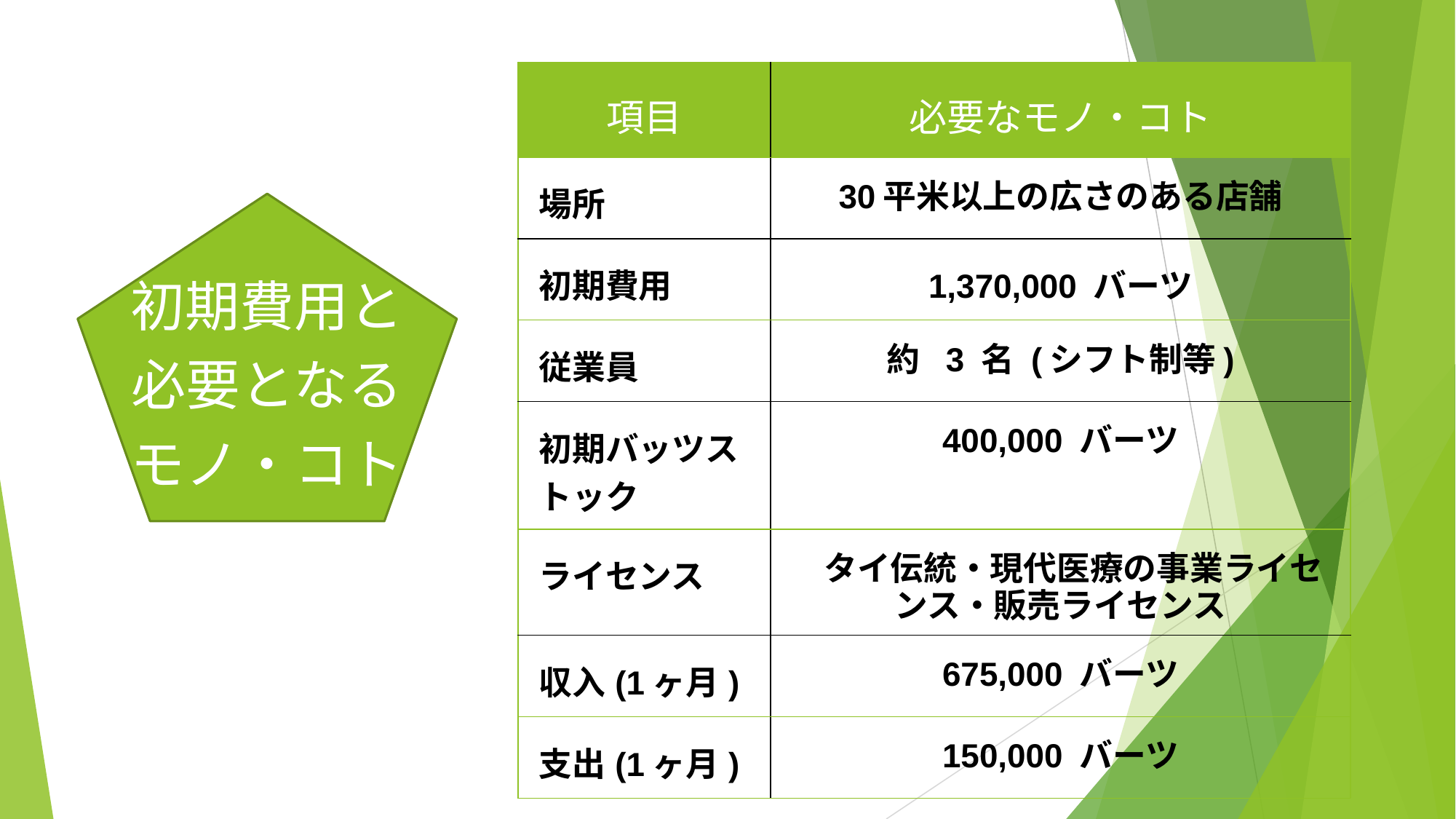

| 項目 | 必要なモノ・コト |
| --- | --- |
| 場所 | 30平米以上の広さのある店舗 |
| 初期費用 | 1,370,000 バーツ |
| 従業員 | 約 3 名 (シフト制等) |
| 初期バッツストック | 400,000 バーツ |
| ライセンス | タイ伝統・現代医療の事業ライセンス・販売ライセンス |
| 収入(1ヶ月) | 675,000 バーツ |
| 支出(1ヶ月) | 150,000 バーツ |

初期費用と
必要となる
モノ・コト